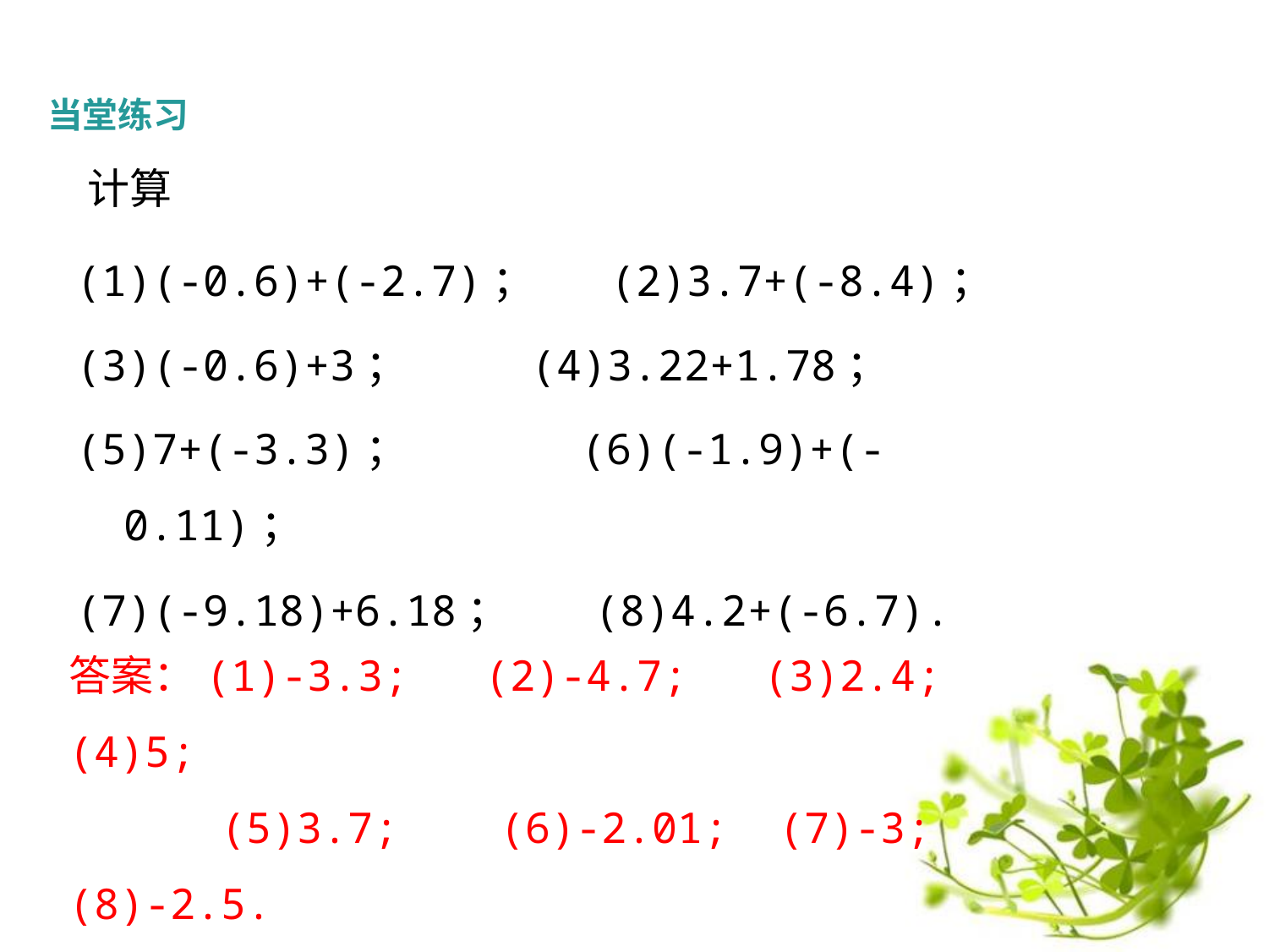

当堂练习
计算
(1)(-0.6)+(-2.7)；       (2)3.7+(-8.4)；
(3)(-0.6)+3；            (4)3.22+1.78；
(5)7+(-3.3)；  	       (6)(-1.9)+(-0.11)；
(7)(-9.18)+6.18；        (8)4.2+(-6.7).

答案：(1)-3.3;   (2)-4.7;   (3)2.4;   (4)5;
      (5)3.7;    (6)-2.01;  (7)-3;    (8)-2.5.